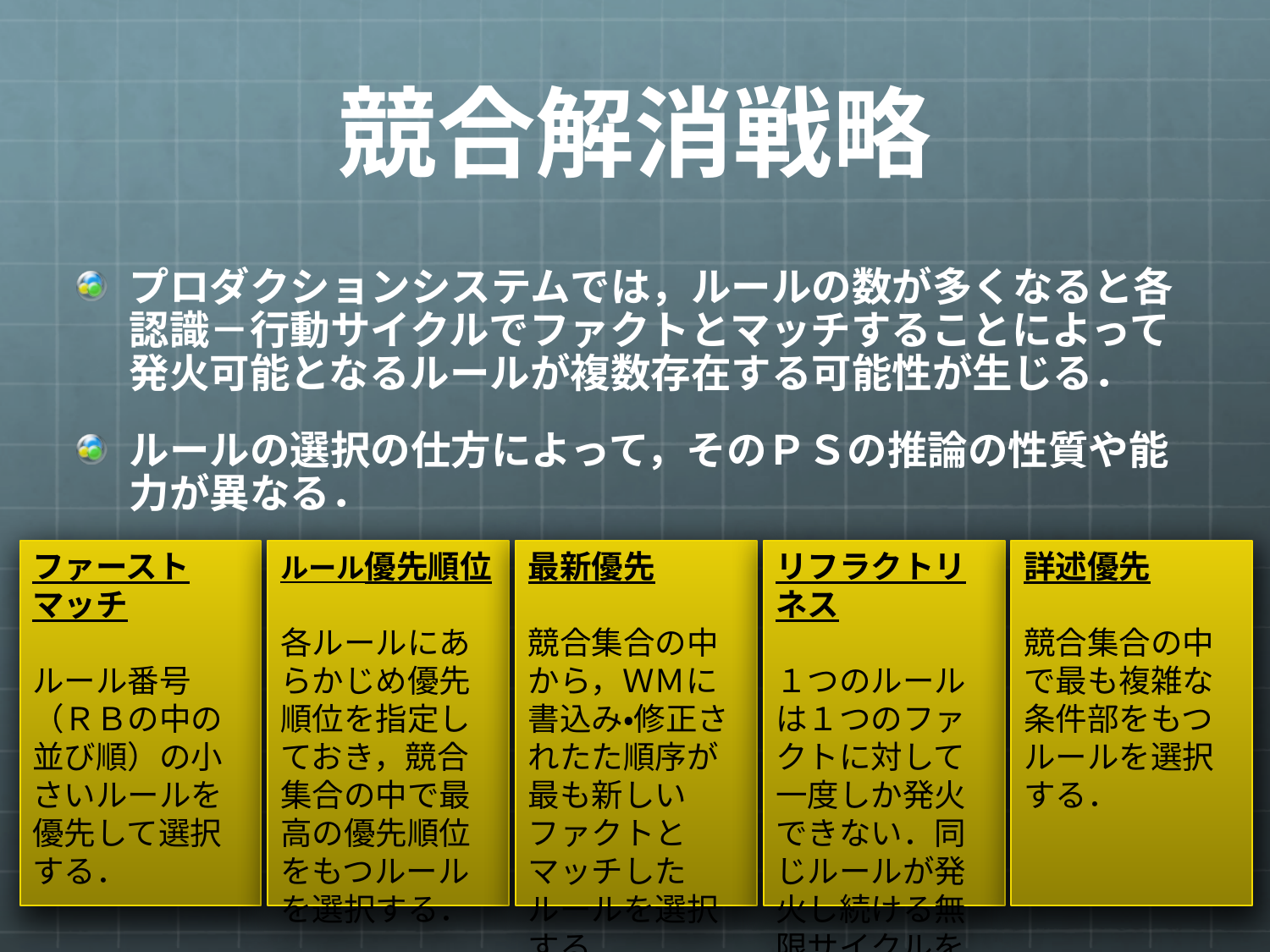

# 競合解消戦略
プロダクションシステムでは，ルールの数が多くなると各認識－行動サイクルでファクトとマッチすることによって発火可能となるルールが複数存在する可能性が生じる．
ルールの選択の仕方によって，そのＰＳの推論の性質や能力が異なる．
ファーストマッチ

ルール番号（ＲＢの中の並び順）の小さいルールを優先して選択する．
ルール優先順位

各ルールにあらかじめ優先順位を指定しておき，競合集合の中で最高の優先順位をもつルールを選択する．
最新優先

競合集合の中から，ＷＭに書込み・修正されたた順序が最も新しいファクトとマッチしたルールを選択する．
リフラクトリネス

１つのルールは１つのファクトに対して一度しか発火できない．同じルールが発火し続ける無限サイクルを防ぐ．
詳述優先

競合集合の中で最も複雑な条件部をもつルールを選択する．